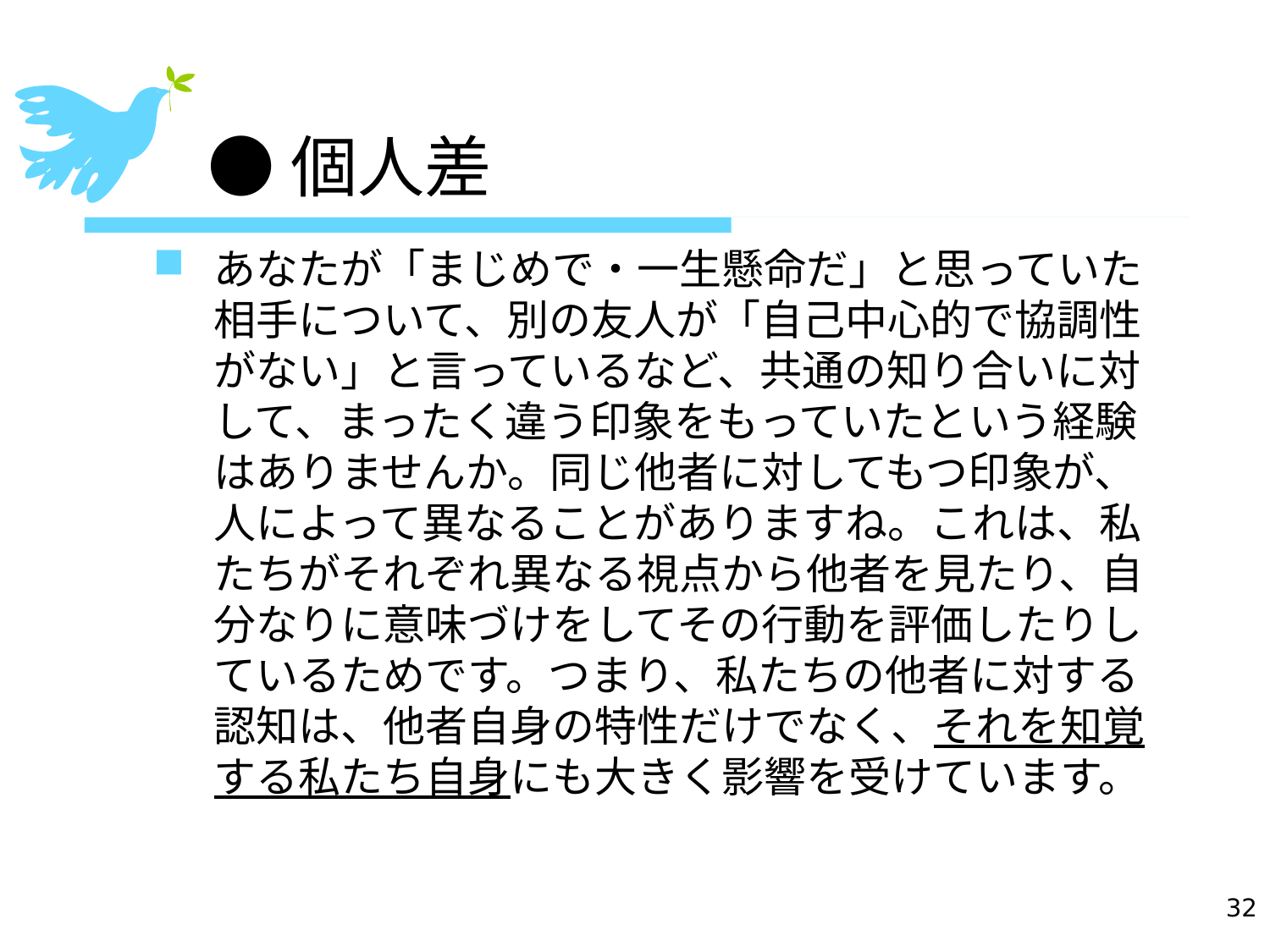

# ●個人差
あなたが「まじめで・一生懸命だ」と思っていた相手について、別の友人が「自己中心的で協調性がない」と言っているなど、共通の知り合いに対して、まったく違う印象をもっていたという経験はありませんか。同じ他者に対してもつ印象が、人によって異なることがありますね。これは、私たちがそれぞれ異なる視点から他者を見たり、自分なりに意味づけをしてその行動を評価したりしているためです。つまり、私たちの他者に対する認知は、他者自身の特性だけでなく、それを知覚する私たち自身にも大きく影響を受けています。
32